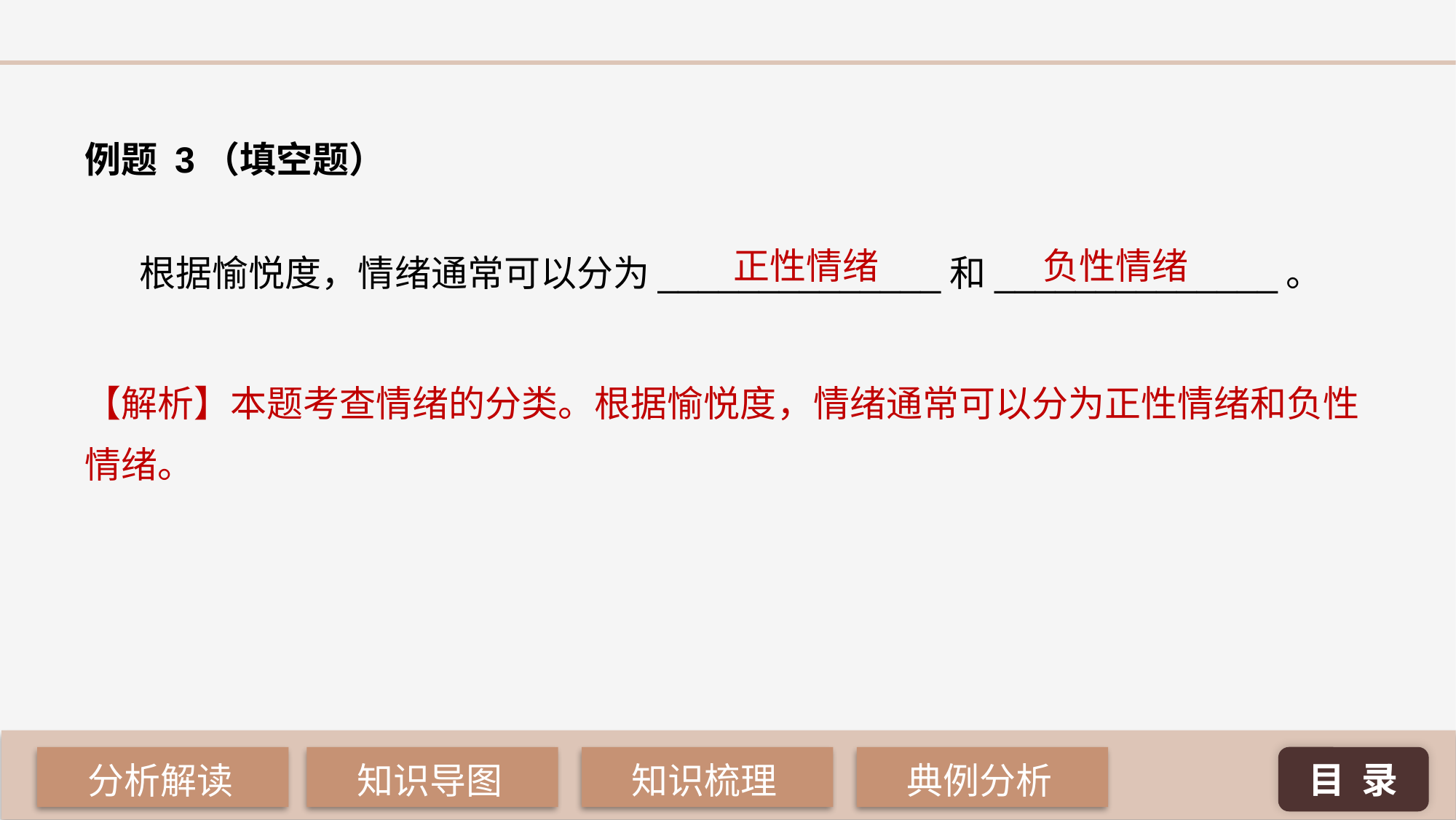

例题 3（填空题）
根据愉悦度，情绪通常可以分为______________和______________。
负性情绪
正性情绪
【解析】本题考查情绪的分类。根据愉悦度，情绪通常可以分为正性情绪和负性情绪。